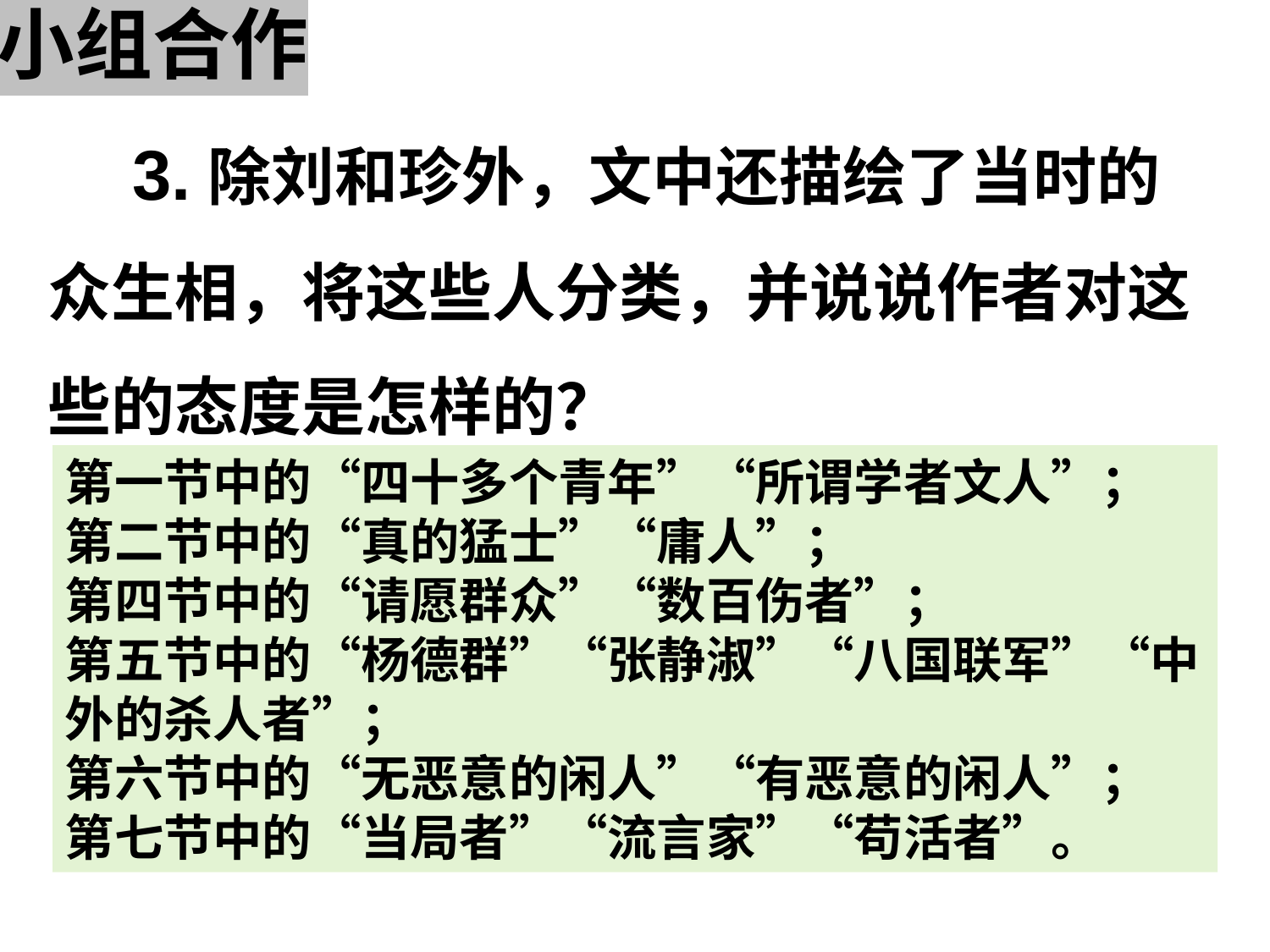

小组合作
3.除刘和珍外，文中还描绘了当时的众生相，将这些人分类，并说说作者对这些的态度是怎样的？
第一节中的“四十多个青年”“所谓学者文人”；
第二节中的“真的猛士”“庸人”；
第四节中的“请愿群众”“数百伤者”；
第五节中的“杨德群”“张静淑”“八国联军”“中外的杀人者”；
第六节中的“无恶意的闲人”“有恶意的闲人”；
第七节中的“当局者”“流言家”“苟活者”。